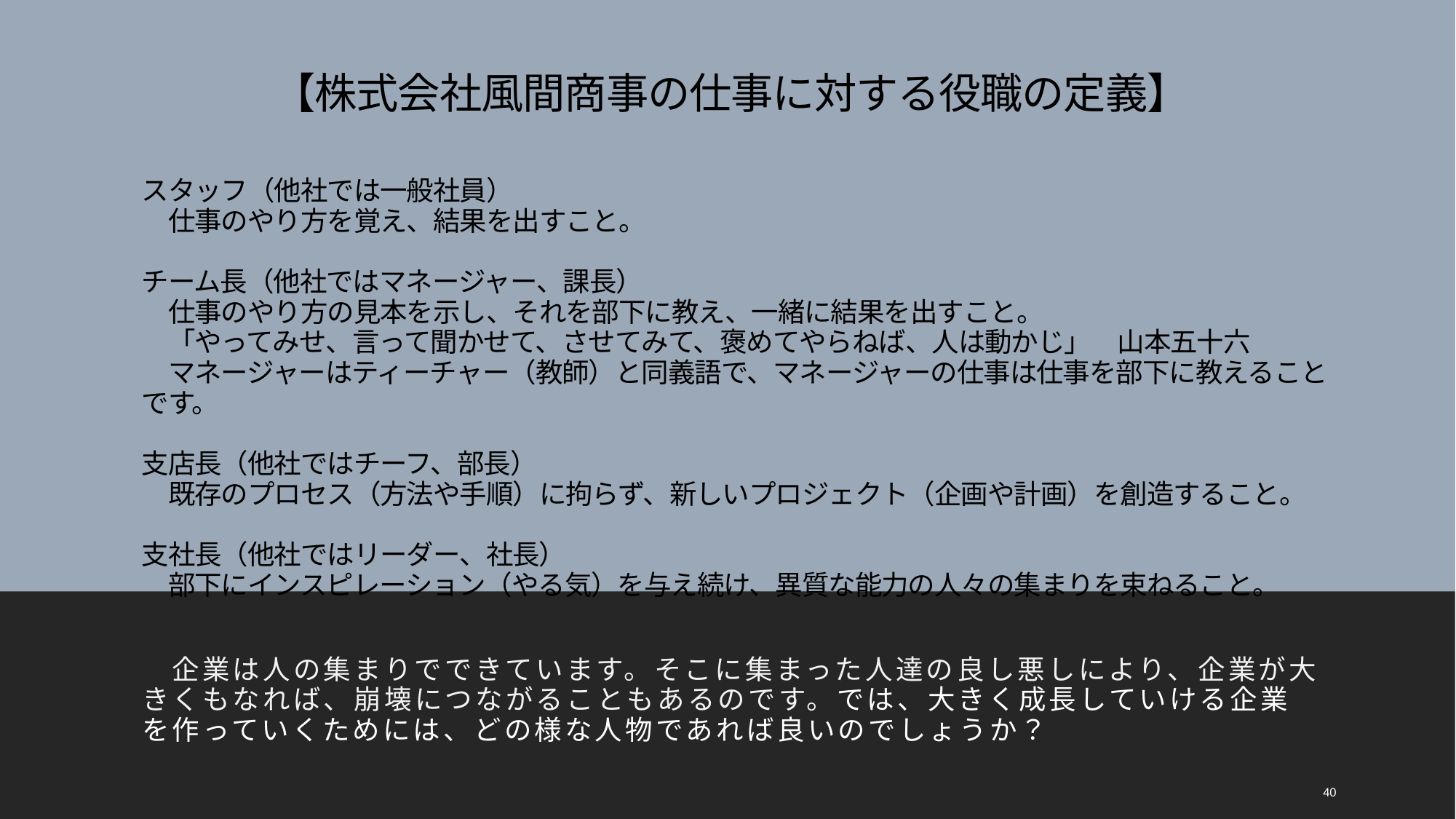

# 【株式会社風間商事の仕事に対する役職の定義】
スタッフ（他社では一般社員）
　仕事のやり方を覚え、結果を出すこと。

チーム長（他社ではマネージャー、課長）
　仕事のやり方の見本を示し、それを部下に教え、一緒に結果を出すこと。
　「やってみせ、言って聞かせて、させてみて、褒めてやらねば、人は動かじ」　山本五十六
　マネージャーはティーチャー（教師）と同義語で、マネージャーの仕事は仕事を部下に教えることです。

支店長（他社ではチーフ、部長）
　既存のプロセス（方法や手順）に拘らず、新しいプロジェクト（企画や計画）を創造すること。

支社長（他社ではリーダー、社長）
　部下にインスピレーション（やる気）を与え続け、異質な能力の人々の集まりを束ねること。

　企業は人の集まりでできています。そこに集まった人達の良し悪しにより、企業が大きくもなれば、崩壊につながることもあるのです。では、大きく成長していける企業を作っていくためには、どの様な人物であれば良いのでしょうか？
40